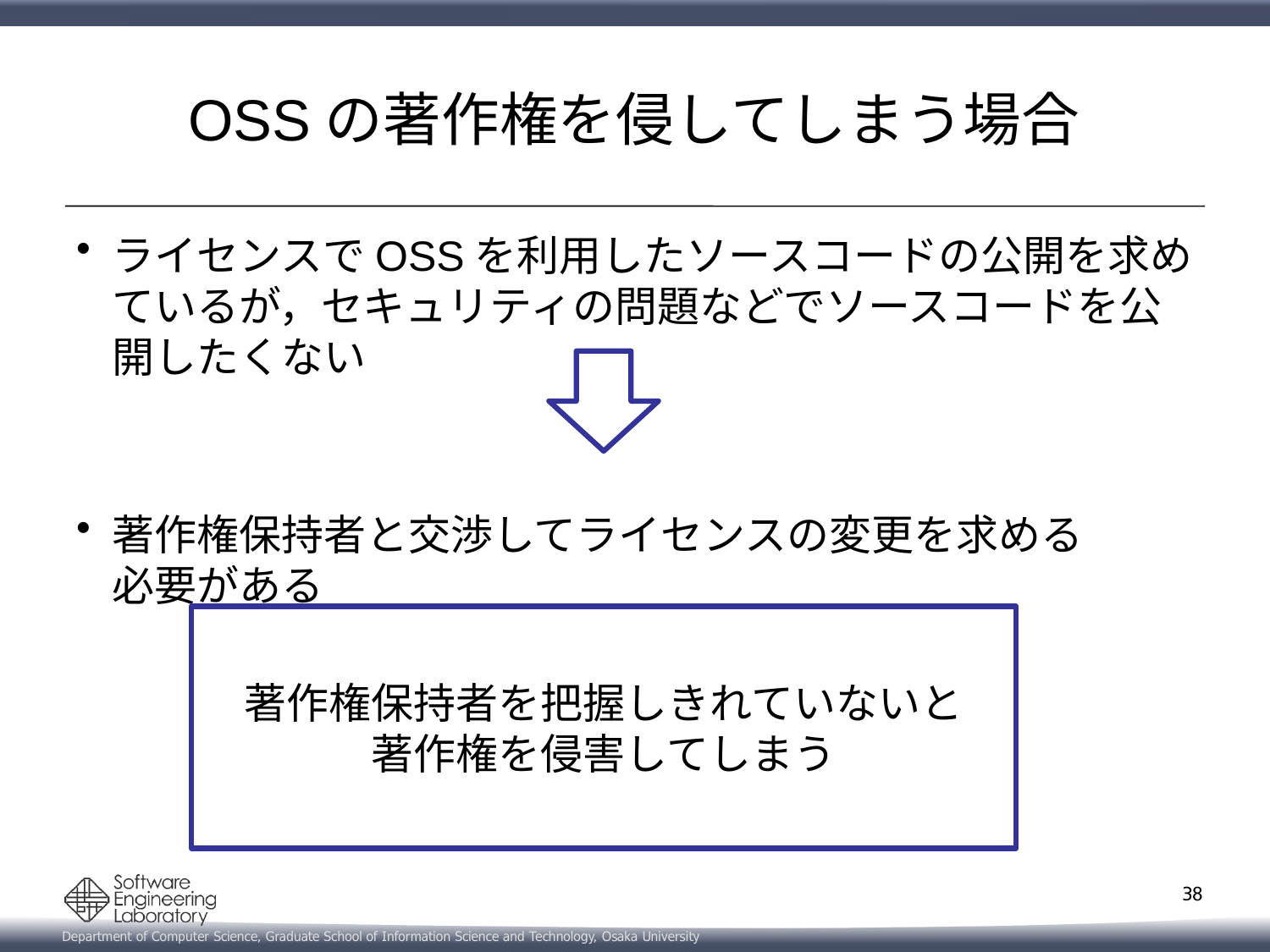

# OSSの著作権を侵してしまう場合
ライセンスでOSSを利用したソースコードの公開を求めているが，セキュリティの問題などでソースコードを公開したくない

著作権保持者と交渉してライセンスの変更を求める
必要がある

著作権保持者を把握しきれていないと
著作権を侵害してしまう
38